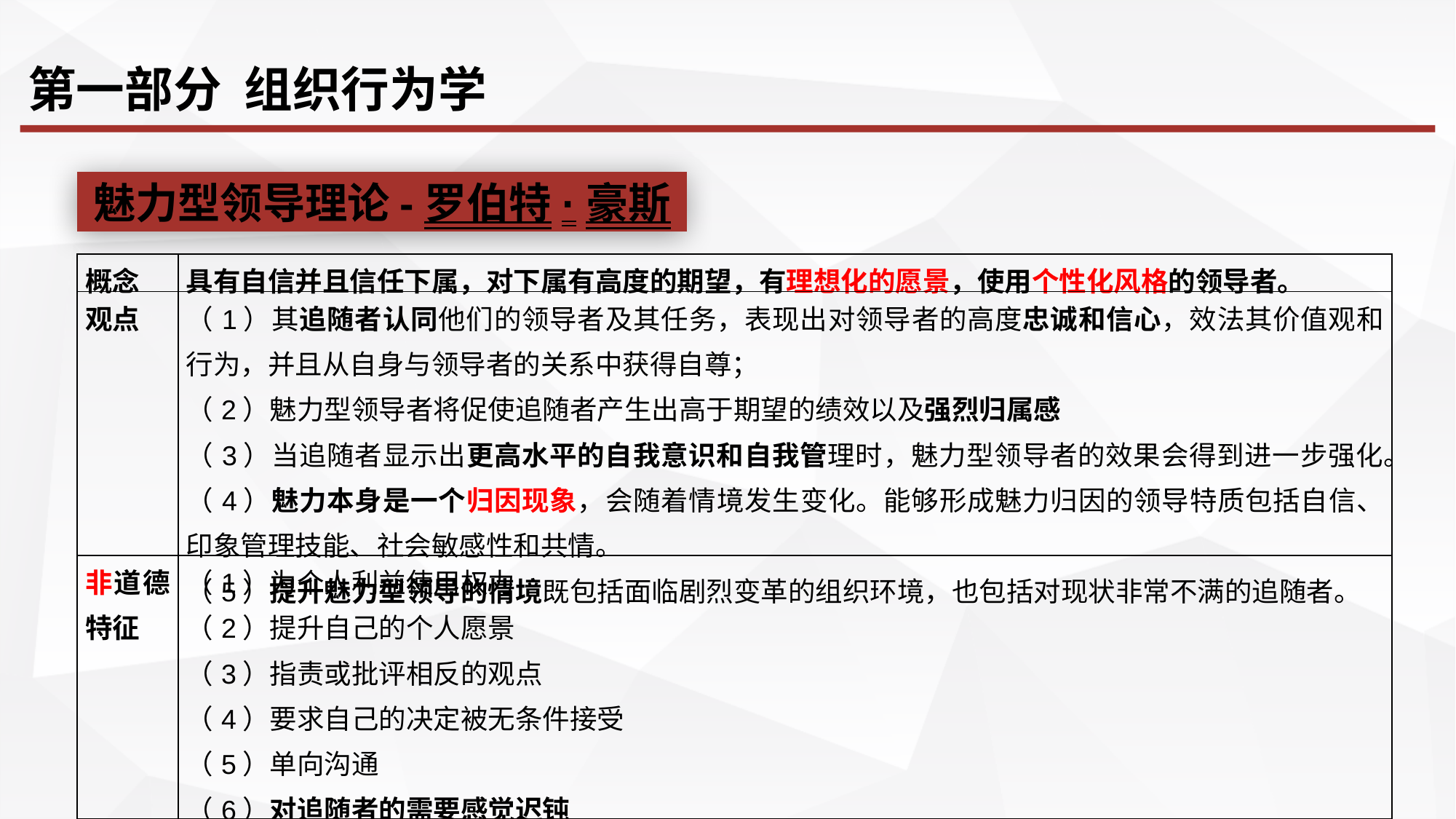

第一部分  组织行为学

魅力型领导理论-罗伯特·豪斯
| 概念 | 具有自信并且信任下属，对下属有高度的期望，有理想化的愿景，使用个性化风格的领导者。 |
| --- | --- |
| 观点 | （1）其追随者认同他们的领导者及其任务，表现出对领导者的高度忠诚和信心，效法其价值观和行为，并且从自身与领导者的关系中获得自尊； （2）魅力型领导者将促使追随者产生出高于期望的绩效以及强烈归属感 （3）当追随者显示出更高水平的自我意识和自我管理时，魅力型领导者的效果会得到进一步强化。 （4）魅力本身是一个归因现象，会随着情境发生变化。能够形成魅力归因的领导特质包括自信、印象管理技能、社会敏感性和共情。 （5）提升魅力型领导的情境既包括面临剧烈变革的组织环境，也包括对现状非常不满的追随者。 |
| 非道德特征 | （1）为个人利益使用权力 （2）提升自己的个人愿景 （3）指责或批评相反的观点 （4）要求自己的决定被无条件接受 （5）单向沟通 （6）对追随者的需要感觉迟钝 （7）用外部的道德标准满足自我兴趣 |